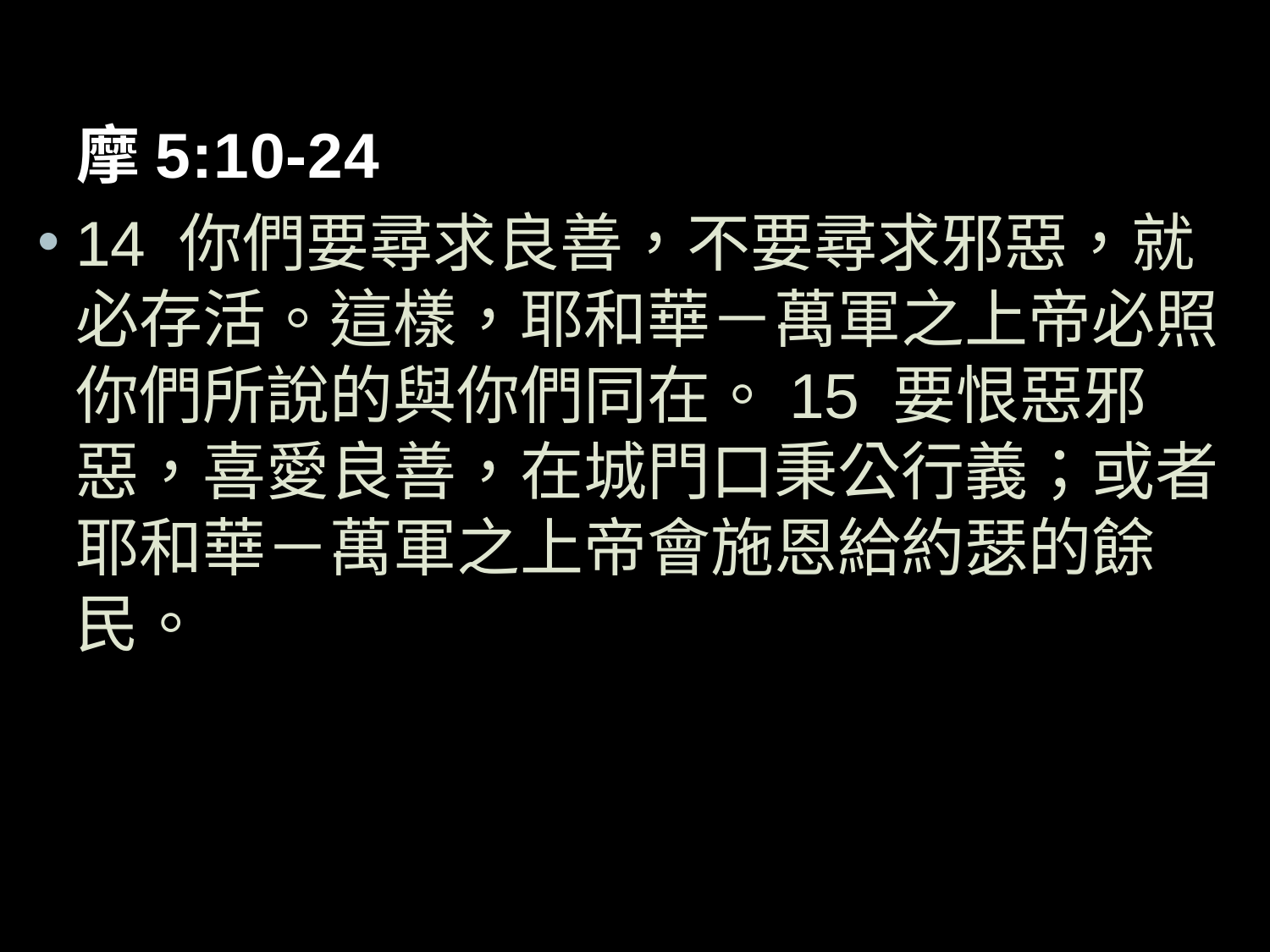

# 摩5:10-24
14 你們要尋求良善，不要尋求邪惡，就必存活。這樣，耶和華－萬軍之上帝必照你們所說的與你們同在。15 要恨惡邪惡，喜愛良善，在城門口秉公行義；或者耶和華－萬軍之上帝會施恩給約瑟的餘民。